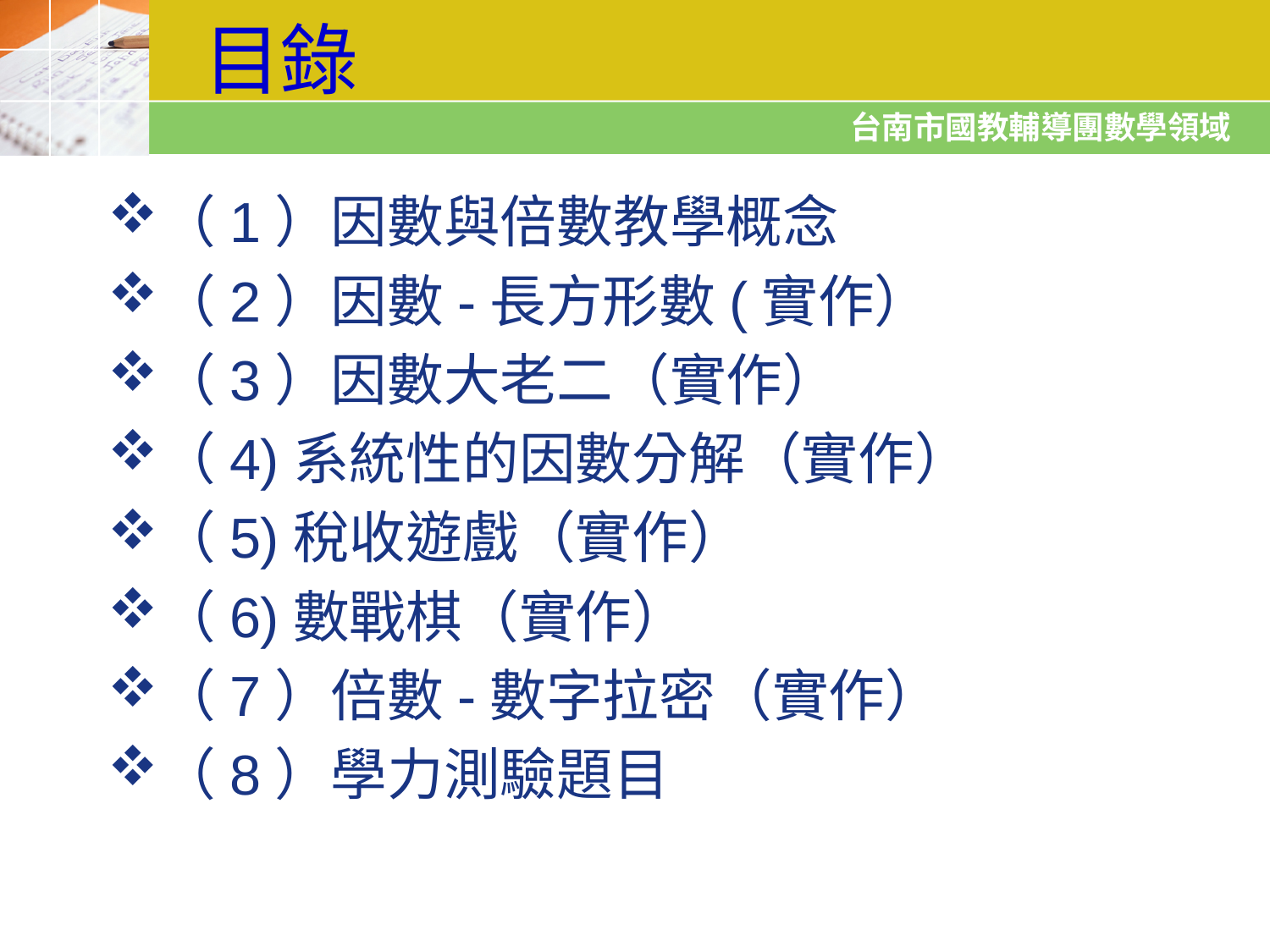

# 目錄
（1）因數與倍數教學概念
（2）因數-長方形數(實作）
（3）因數大老二（實作）
（4)系統性的因數分解（實作）
（5)稅收遊戲（實作）
（6)數戰棋（實作）
（7）倍數-數字拉密（實作）
（8）學力測驗題目